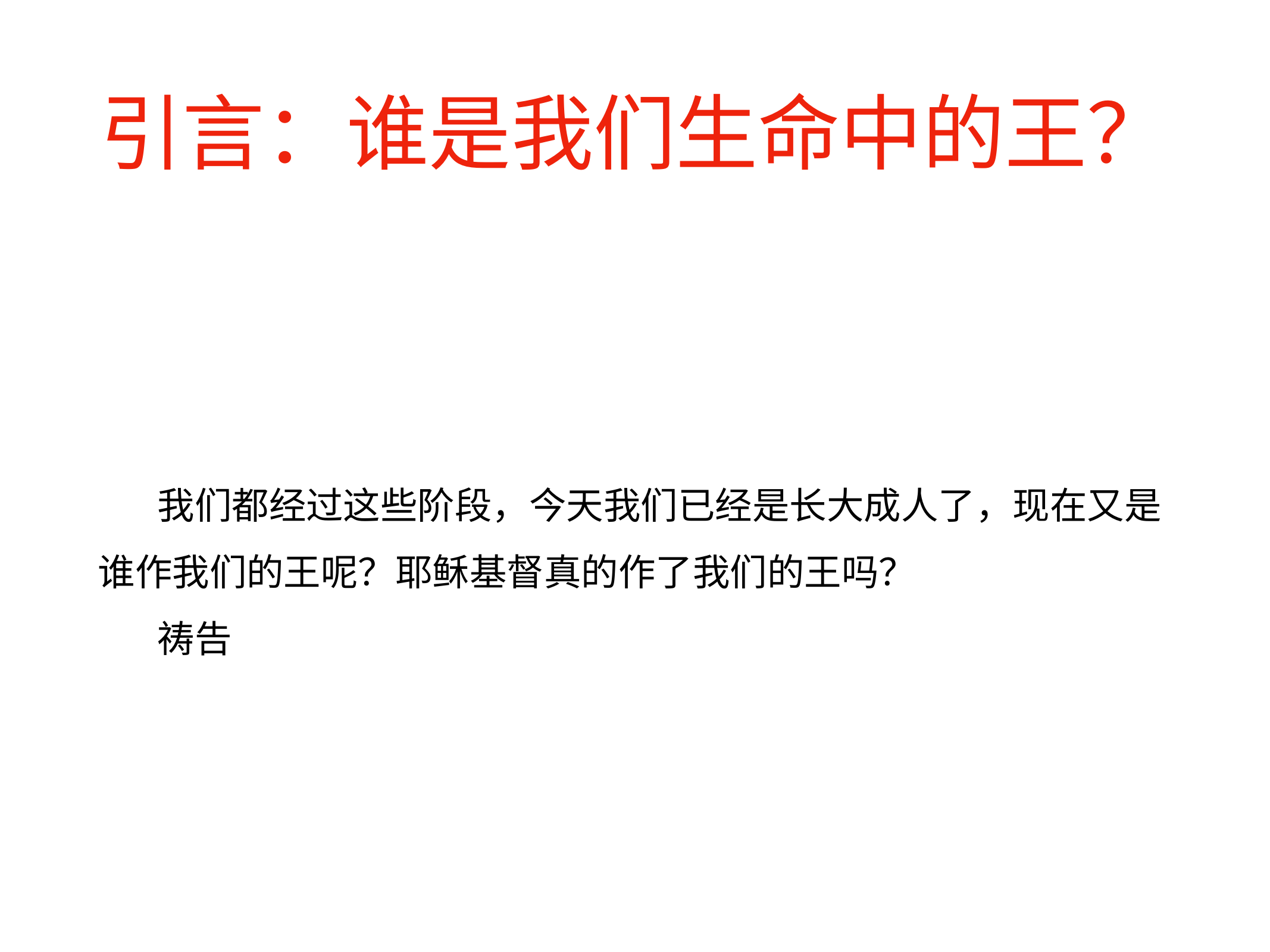

# 引言：谁是我们生命中的王？
我们都经过这些阶段，今天我们已经是长大成人了，现在又是谁作我们的王呢？耶稣基督真的作了我们的王吗？
祷告